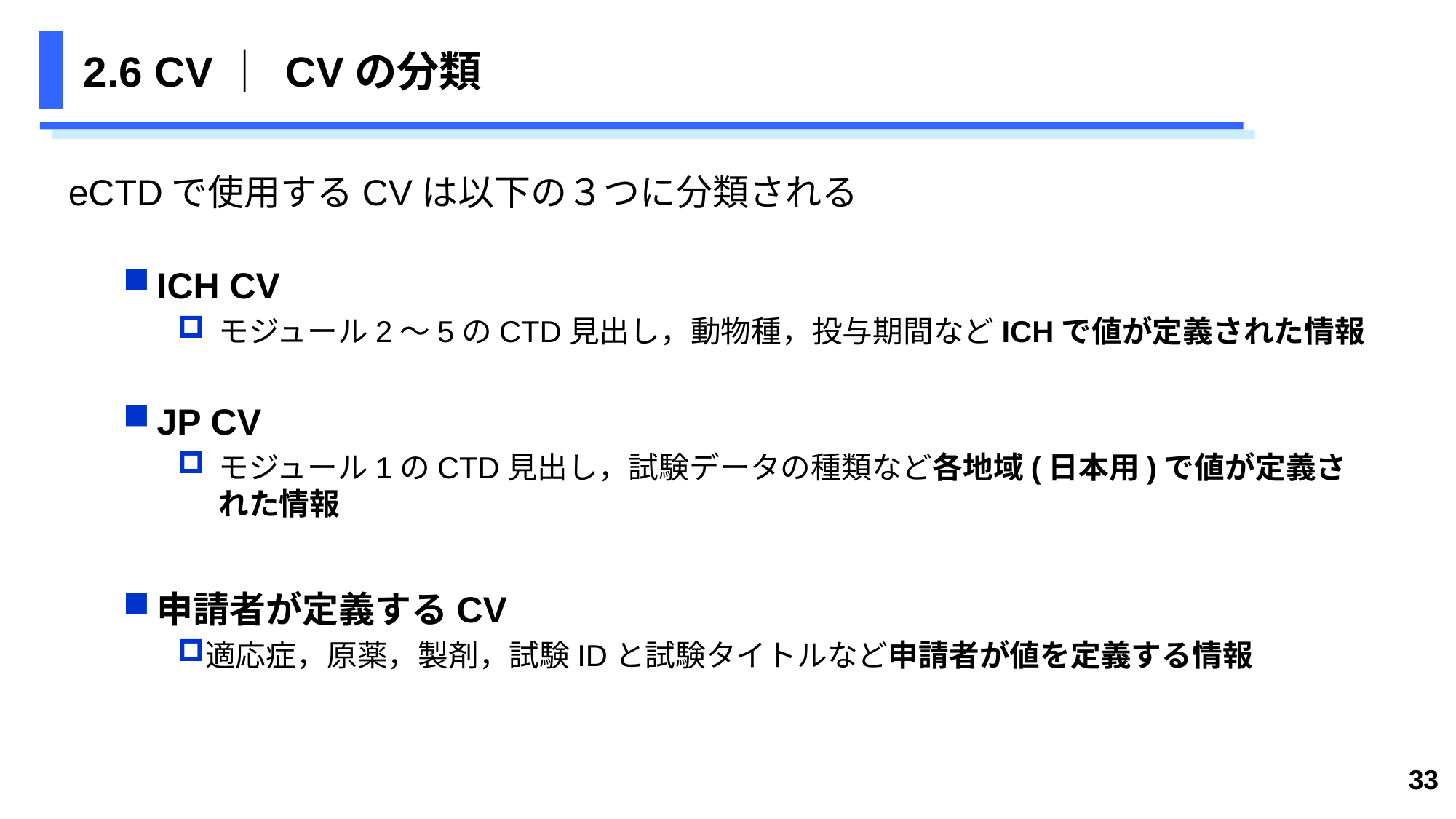

# 2.6 CV｜ CVの分類
eCTDで使用するCVは以下の３つに分類される

ICH CV
モジュール2～5のCTD見出し，動物種，投与期間などICHで値が定義された情報

JP CV
モジュール1のCTD見出し，試験データの種類など各地域(日本用)で値が定義された情報

申請者が定義するCV
適応症，原薬，製剤，試験IDと試験タイトルなど申請者が値を定義する情報

33